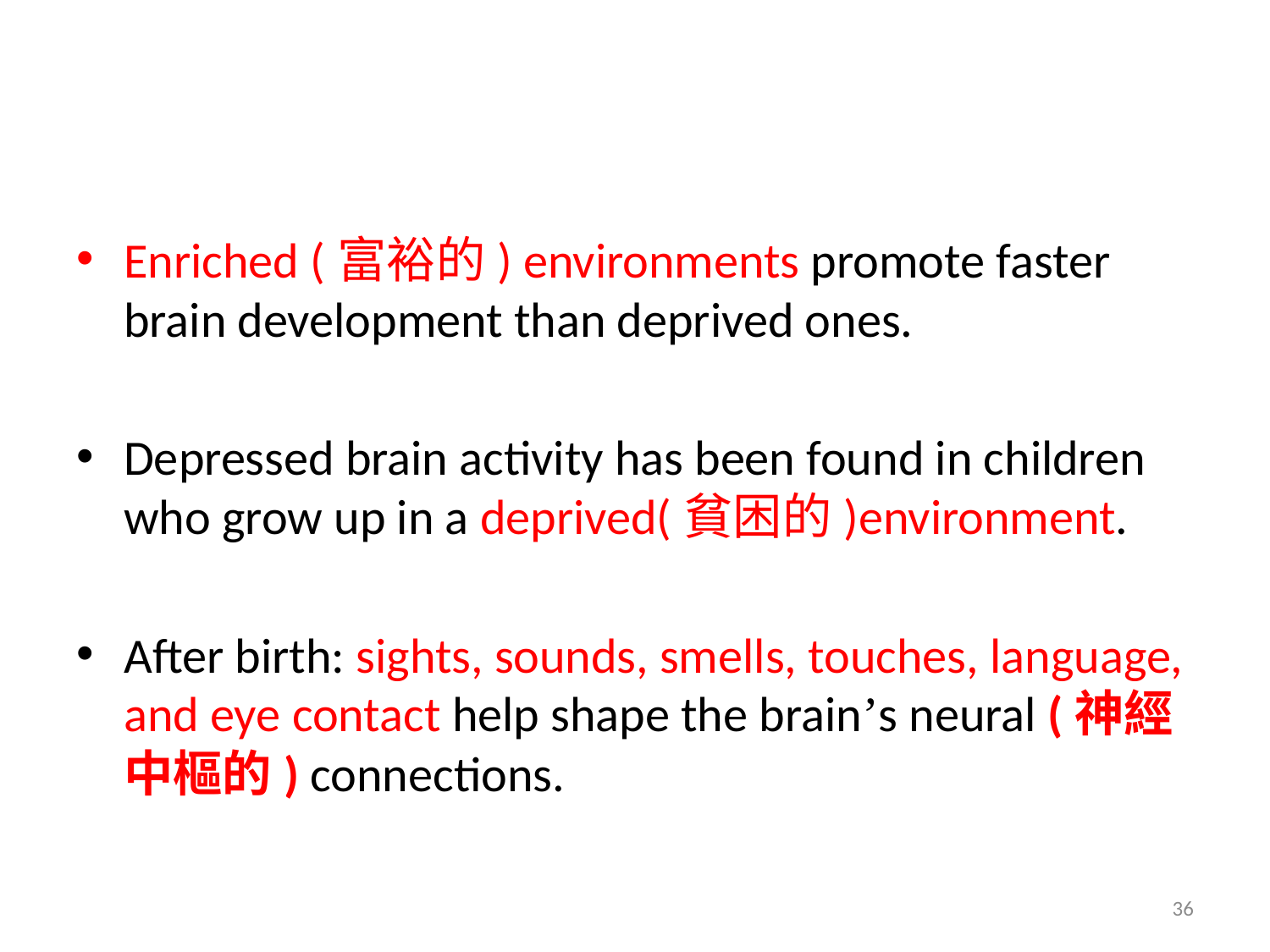

#
Enriched (富裕的) environments promote faster brain development than deprived ones.

Depressed brain activity has been found in children who grow up in a deprived(貧困的)environment.

After birth: sights, sounds, smells, touches, language, and eye contact help shape the brain’s neural (神經中樞的) connections.

36